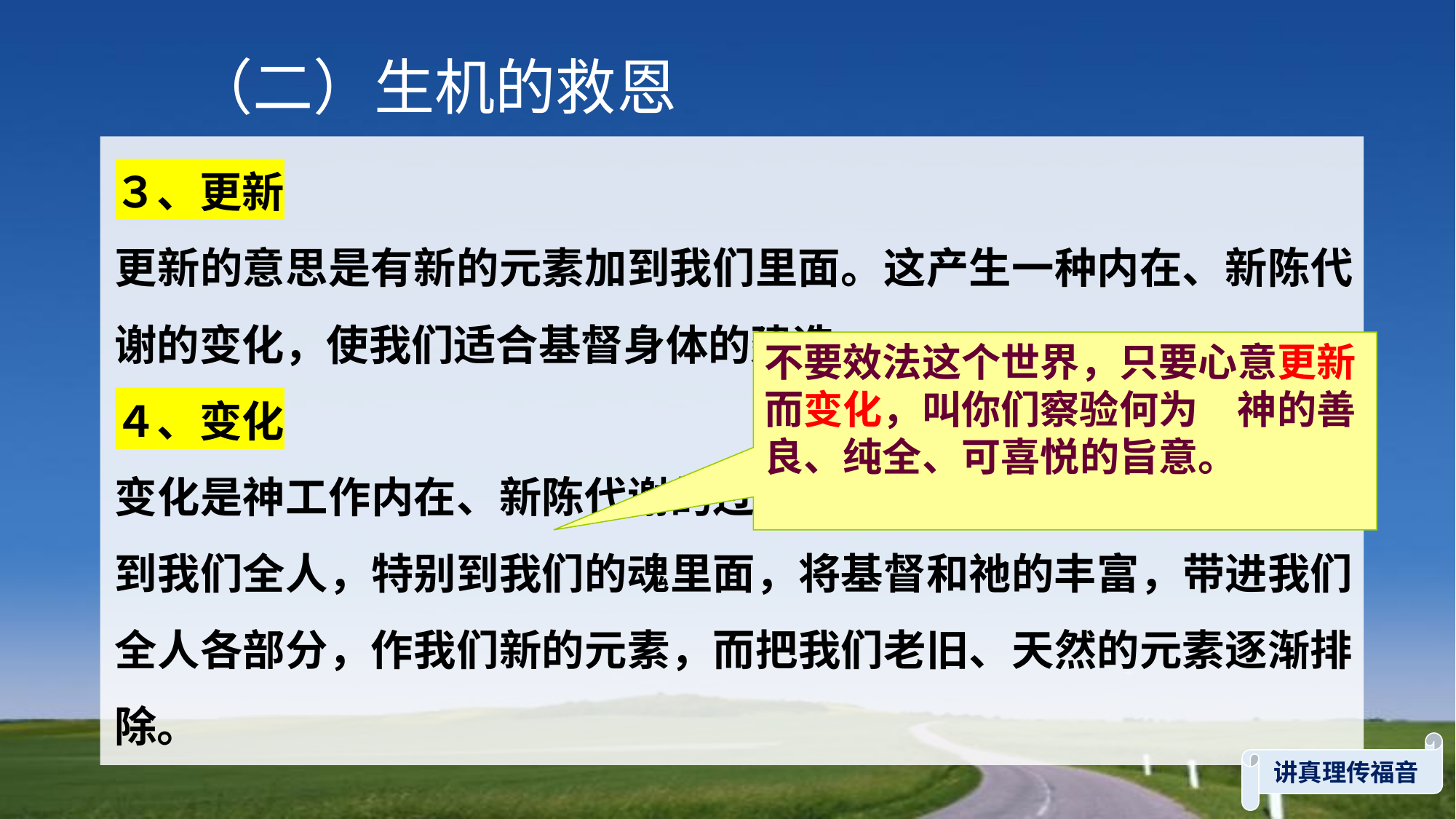

（二）生机的救恩
３、更新
更新的意思是有新的元素加到我们里面。这产生一种内在、新陈代谢的变化，使我们适合基督身体的建造。
４、变化
变化是神工作内在、新陈代谢的过程，为将神的生命和性情，扩展到我们全人，特别到我们的魂里面，将基督和祂的丰富，带进我们全人各部分，作我们新的元素，而把我们老旧、天然的元素逐渐排除。

不要效法这个世界，只要心意更新而变化，叫你们察验何为　神的善良、纯全、可喜悦的旨意。
讲真理传福音